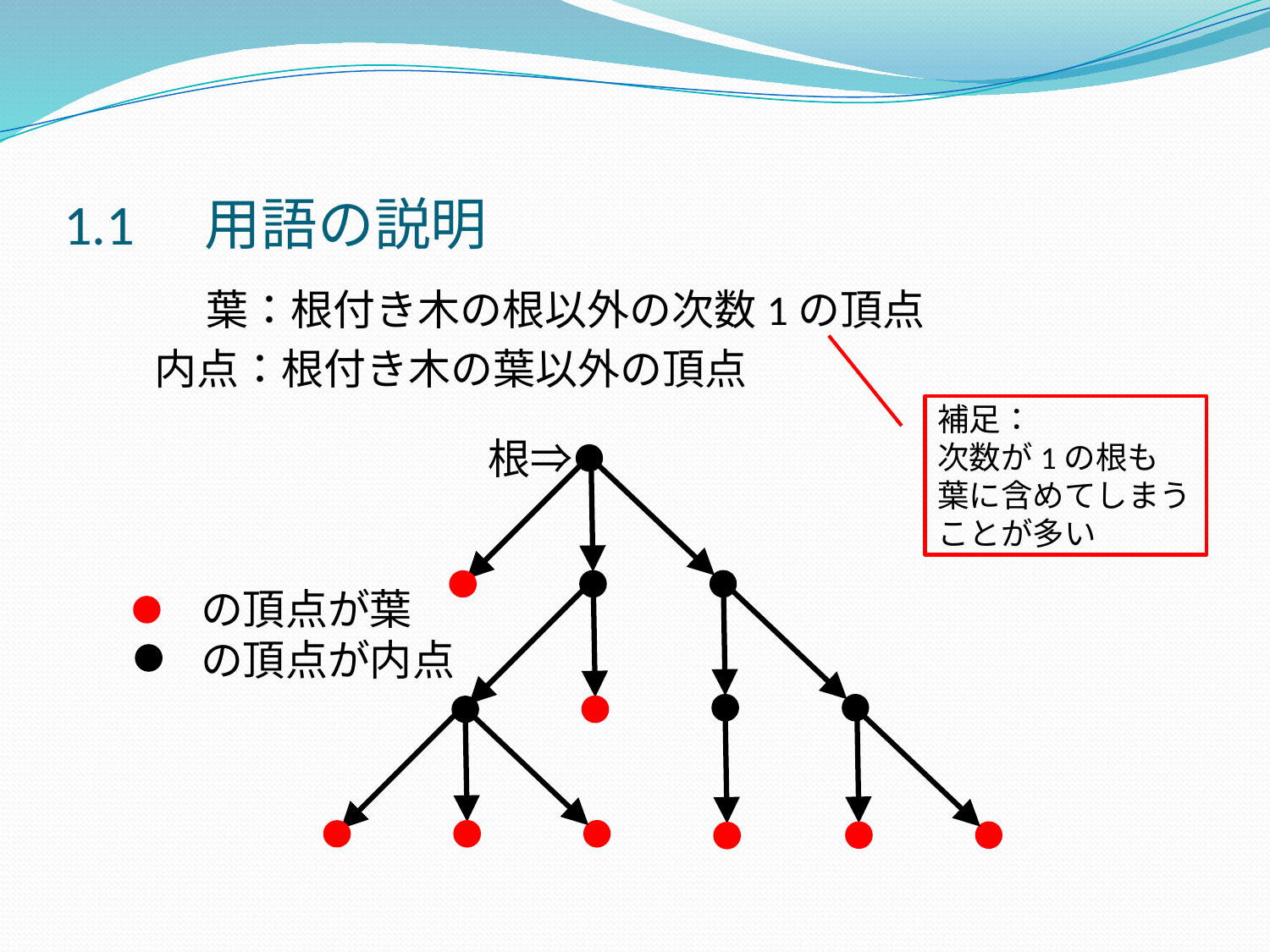

# 1.1　用語の説明
　　　　 葉：根付き木の根以外の次数1の頂点
　　　内点：根付き木の葉以外の頂点

補足：
次数が1の根も
葉に含めてしまう
ことが多い
根⇒

　　　　の頂点が葉
　　　　の頂点が内点